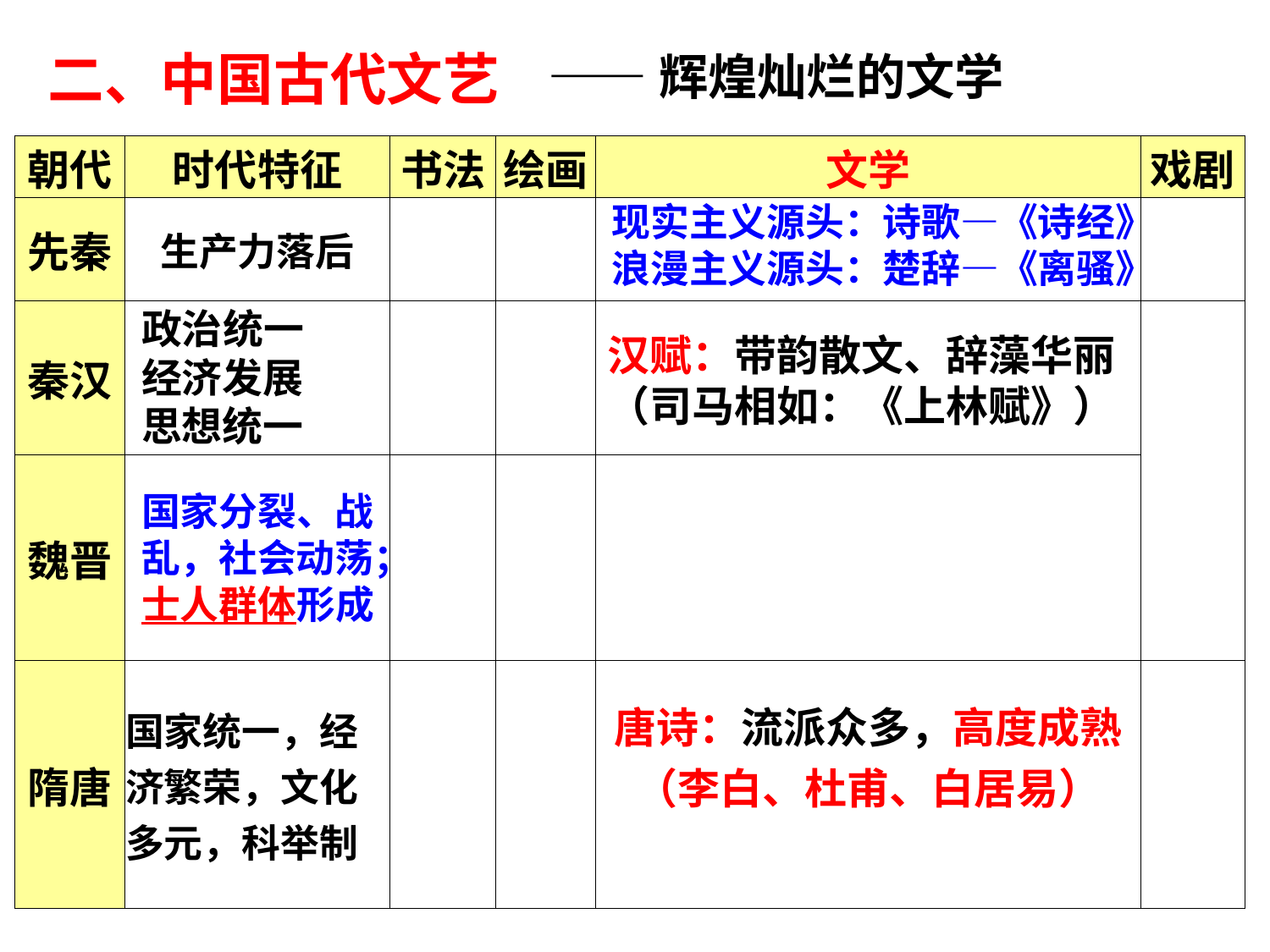

二、中国古代文艺
——辉煌灿烂的文学
| 朝代 | 时代特征 | 书法 | 绘画 | 文学 | 戏剧 |
| --- | --- | --- | --- | --- | --- |
| 先秦 | 生产力落后 |  |  |  |  |
| 秦汉 |  |  |  |  |  |
| 魏晋 |  |  |  |  |  |
| 隋唐 | 国家统一，经济繁荣，文化多元，科举制 |  |  |  |  |
现实主义源头：诗歌—《诗经》
浪漫主义源头：楚辞—《离骚》
政治统一
经济发展
思想统一
汉赋：带韵散文、辞藻华丽
（司马相如：《上林赋》）
国家分裂、战乱，社会动荡；士人群体形成
唐诗：流派众多，高度成熟
（李白、杜甫、白居易）